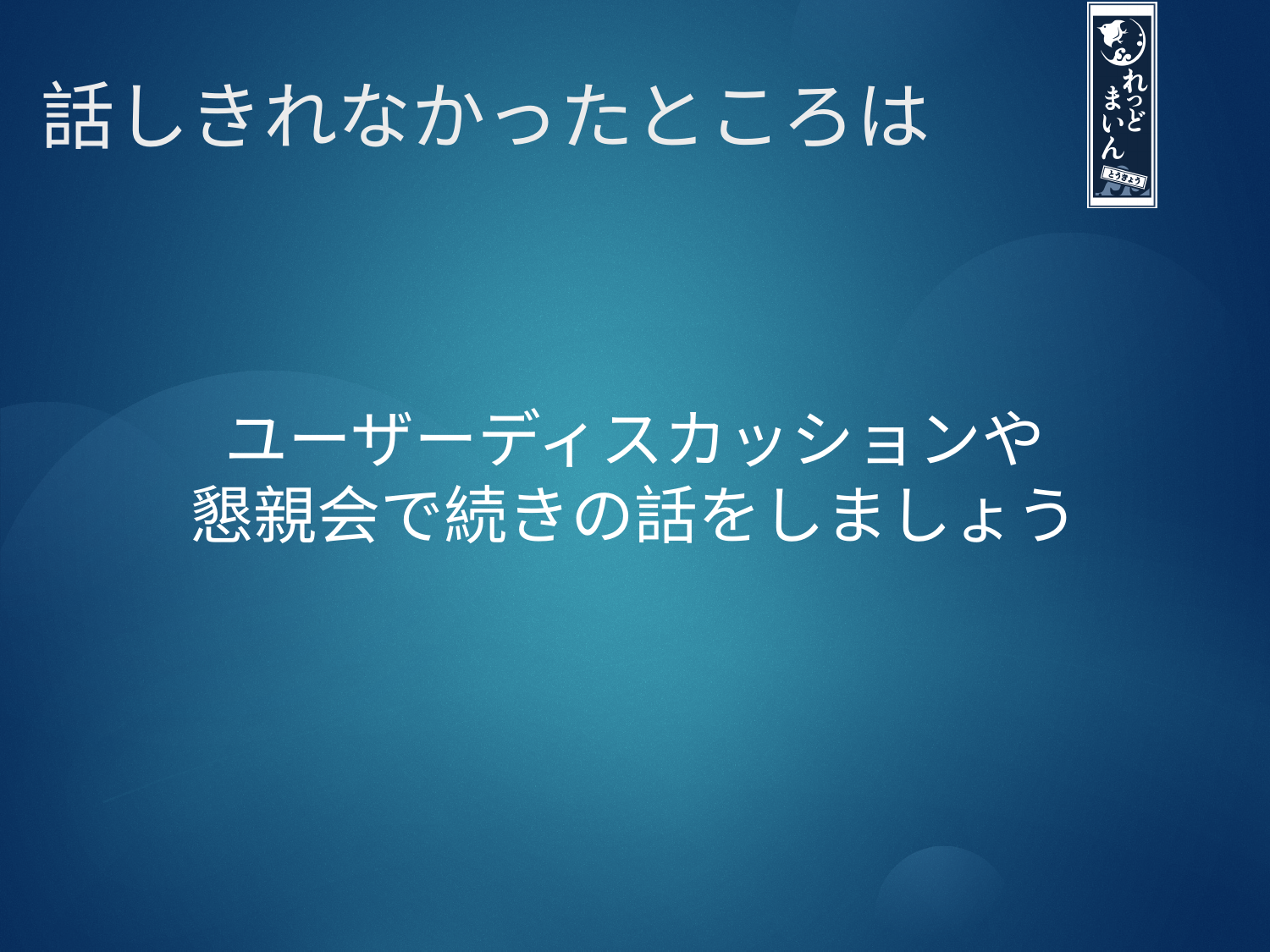

# 話しきれなかったところは
ユーザーディスカッションや
懇親会で続きの話をしましょう